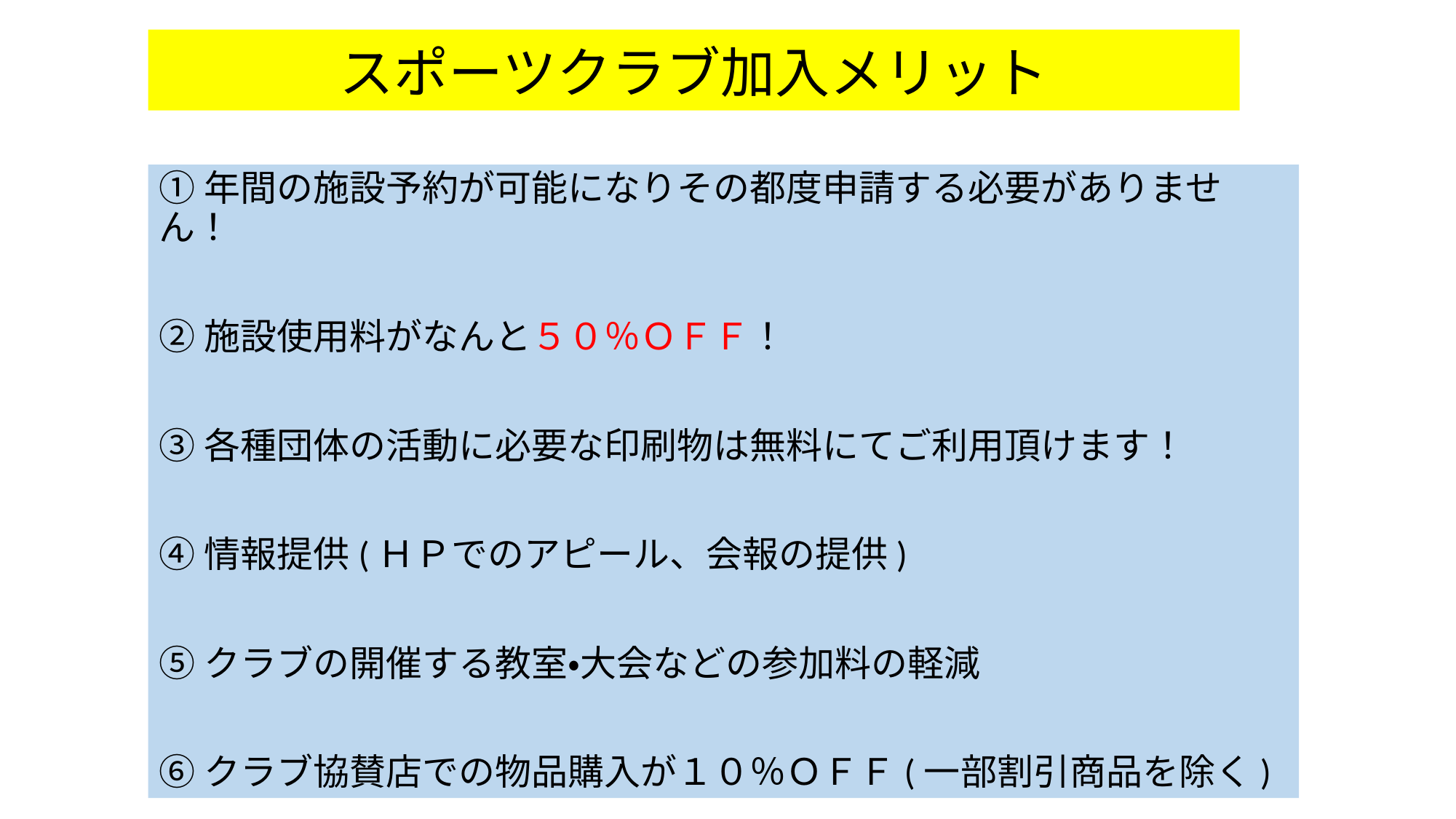

# スポーツクラブ加入メリット
①年間の施設予約が可能になりその都度申請する必要がありません！

②施設使用料がなんと５０％ＯＦＦ！

③各種団体の活動に必要な印刷物は無料にてご利用頂けます！

④情報提供(ＨＰでのアピール、会報の提供)

⑤クラブの開催する教室・大会などの参加料の軽減

⑥クラブ協賛店での物品購入が１０％ＯＦＦ(一部割引商品を除く)